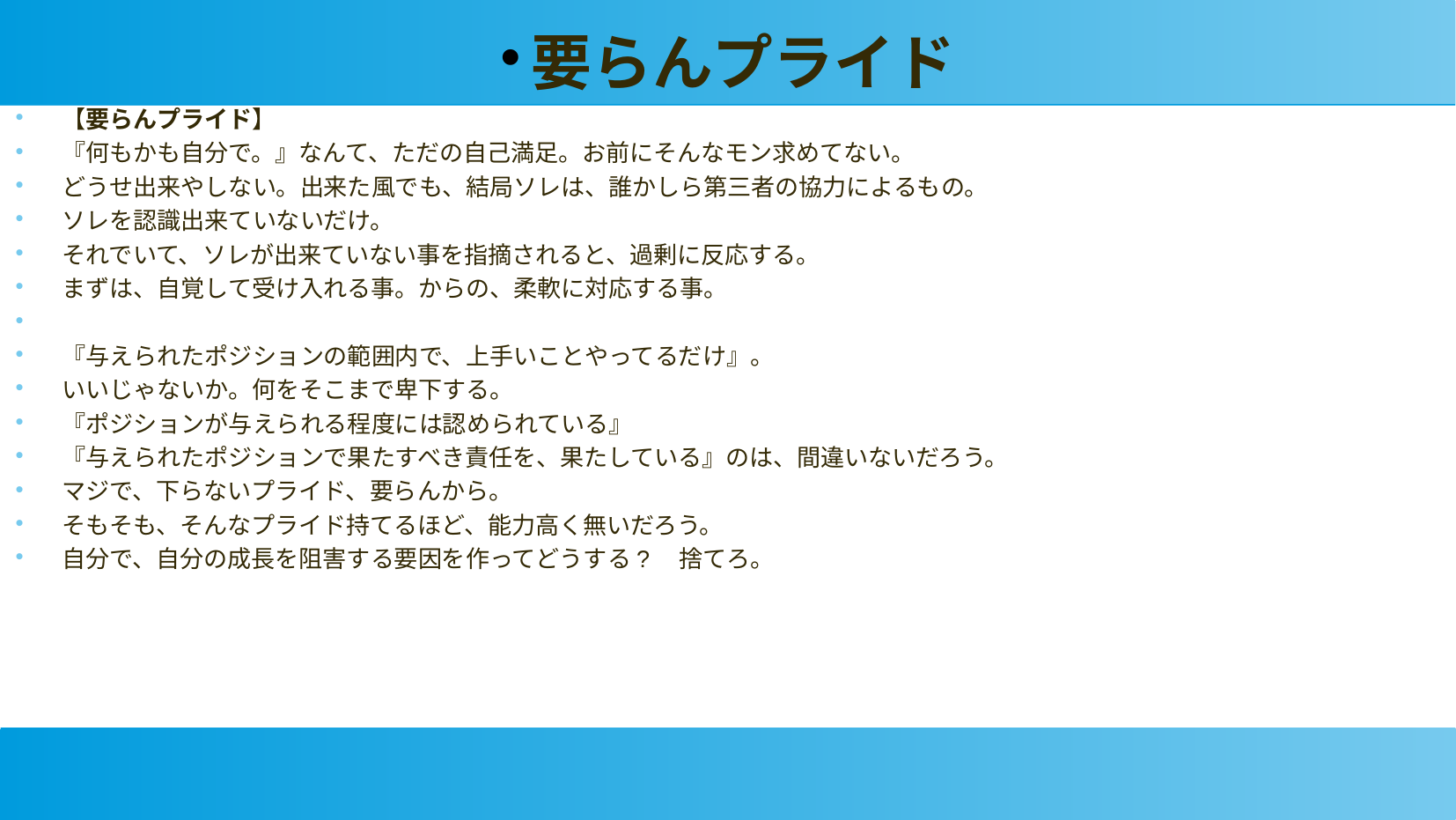

要らんプライド
【要らんプライド】
『何もかも自分で。』なんて、ただの自己満足。お前にそんなモン求めてない。
どうせ出来やしない。出来た風でも、結局ソレは、誰かしら第三者の協力によるもの。
ソレを認識出来ていないだけ。
それでいて、ソレが出来ていない事を指摘されると、過剰に反応する。
まずは、自覚して受け入れる事。からの、柔軟に対応する事。

『与えられたポジションの範囲内で、上手いことやってるだけ』。
いいじゃないか。何をそこまで卑下する。
『ポジションが与えられる程度には認められている』
『与えられたポジションで果たすべき責任を、果たしている』のは、間違いないだろう。
マジで、下らないプライド、要らんから。
そもそも、そんなプライド持てるほど、能力高く無いだろう。
自分で、自分の成長を阻害する要因を作ってどうする?　捨てろ。